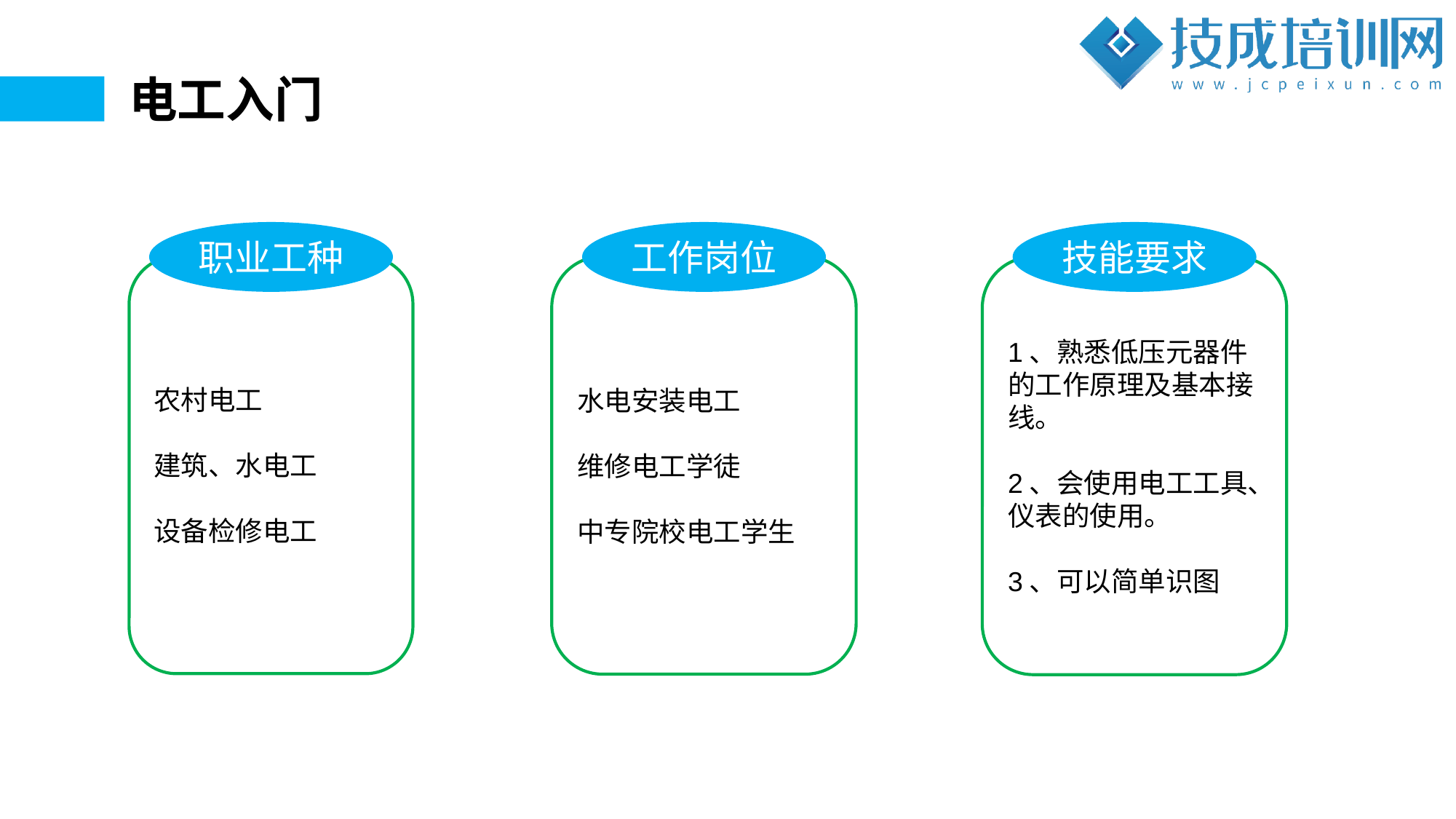

电工入门

工作岗位
技能要求
职业工种
农村电工

建筑、水电工

设备检修电工
水电安装电工

维修电工学徒

中专院校电工学生
1、熟悉低压元器件的工作原理及基本接线。

2、会使用电工工具、仪表的使用。

3、可以简单识图